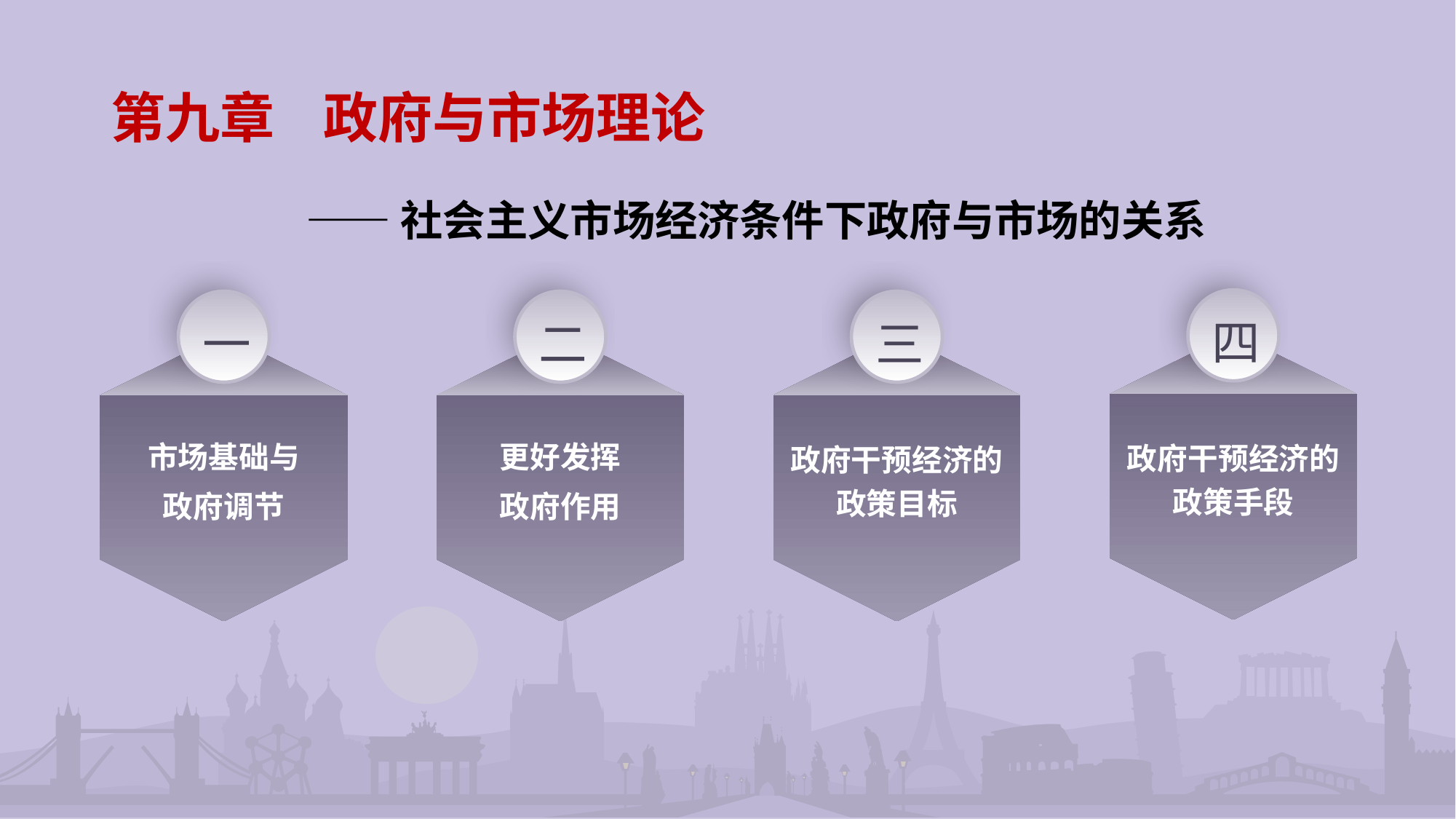

第九章    政府与市场理论
                ——社会主义市场经济条件下政府与市场的关系
四
政府干预经济的政策手段

一
二
三
市场基础与
政府调节

更好发挥
政府作用

政府干预经济的政策目标